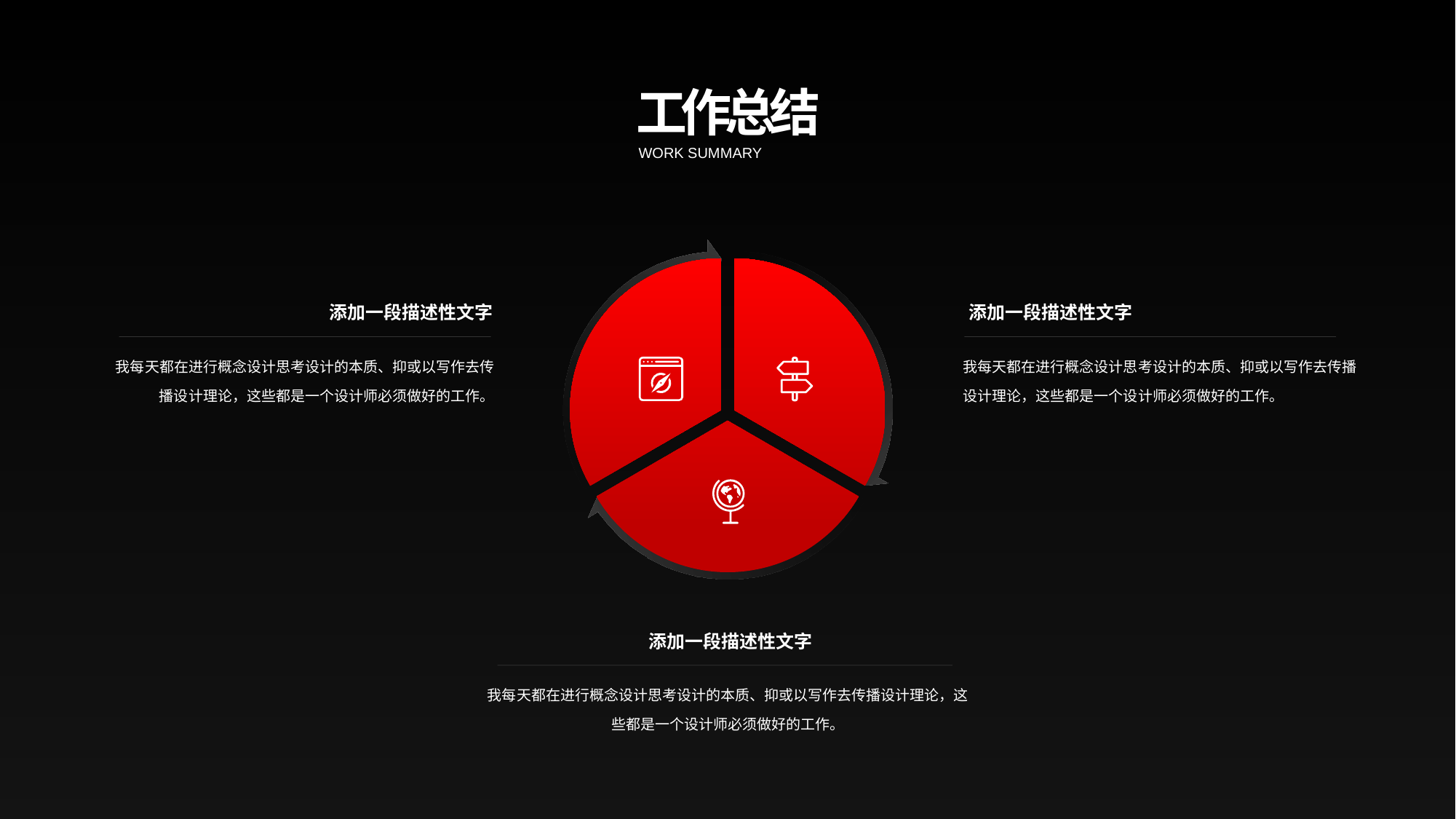

工
作
总
结
WORK SUMMARY

添加一段描述性文字
添加一段描述性文字
我每天都在进行概念设计思考设计的本质、抑或以写作去传播设计理论，这些都是一个设计师必须做好的工作。
我每天都在进行概念设计思考设计的本质、抑或以写作去传播设计理论，这些都是一个设计师必须做好的工作。
添加一段描述性文字
我每天都在进行概念设计思考设计的本质、抑或以写作去传播设计理论，这些都是一个设计师必须做好的工作。